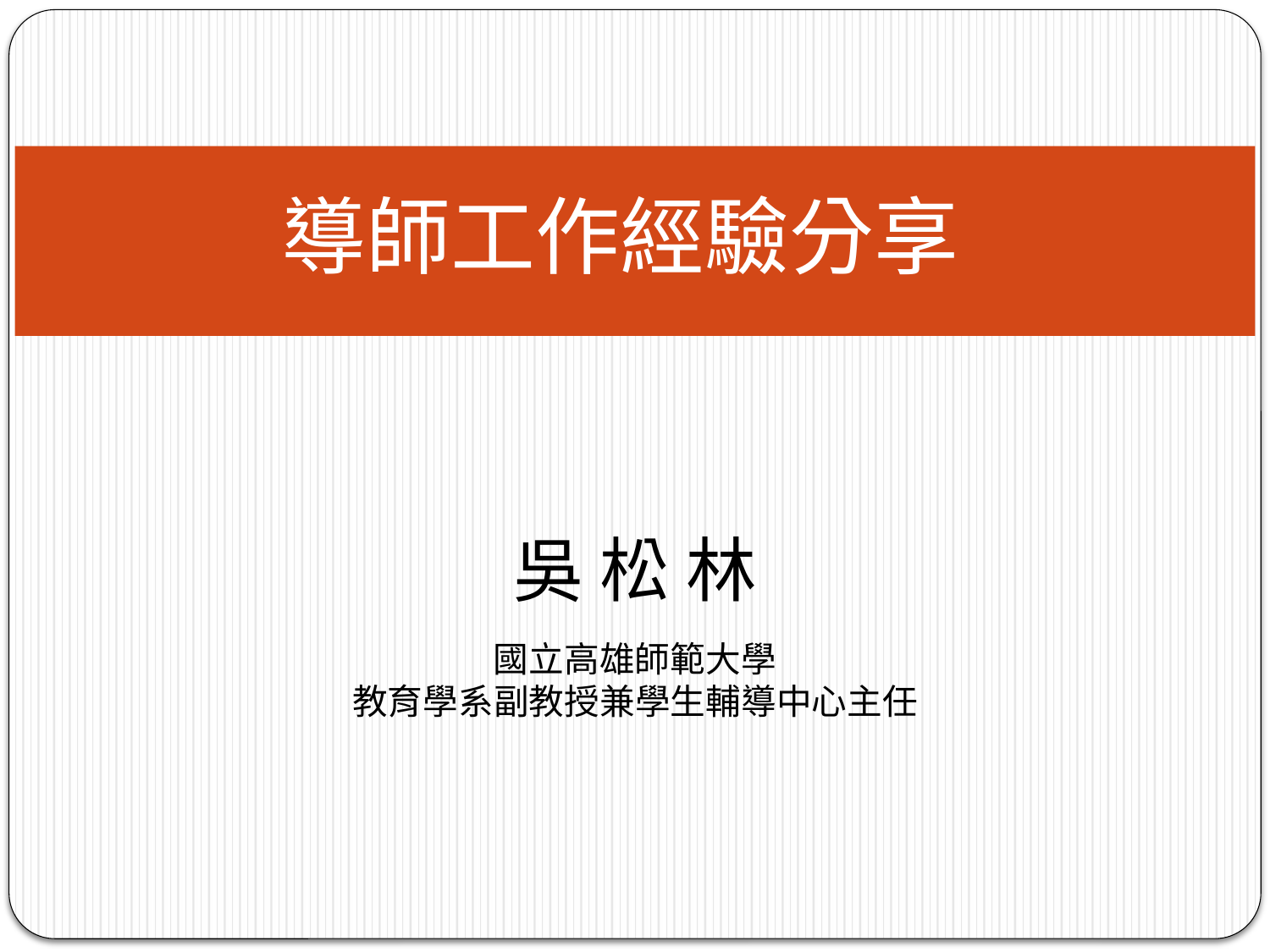

# 導師工作經驗分享

吳 松 林
國立高雄師範大學
教育學系副教授兼學生輔導中心主任